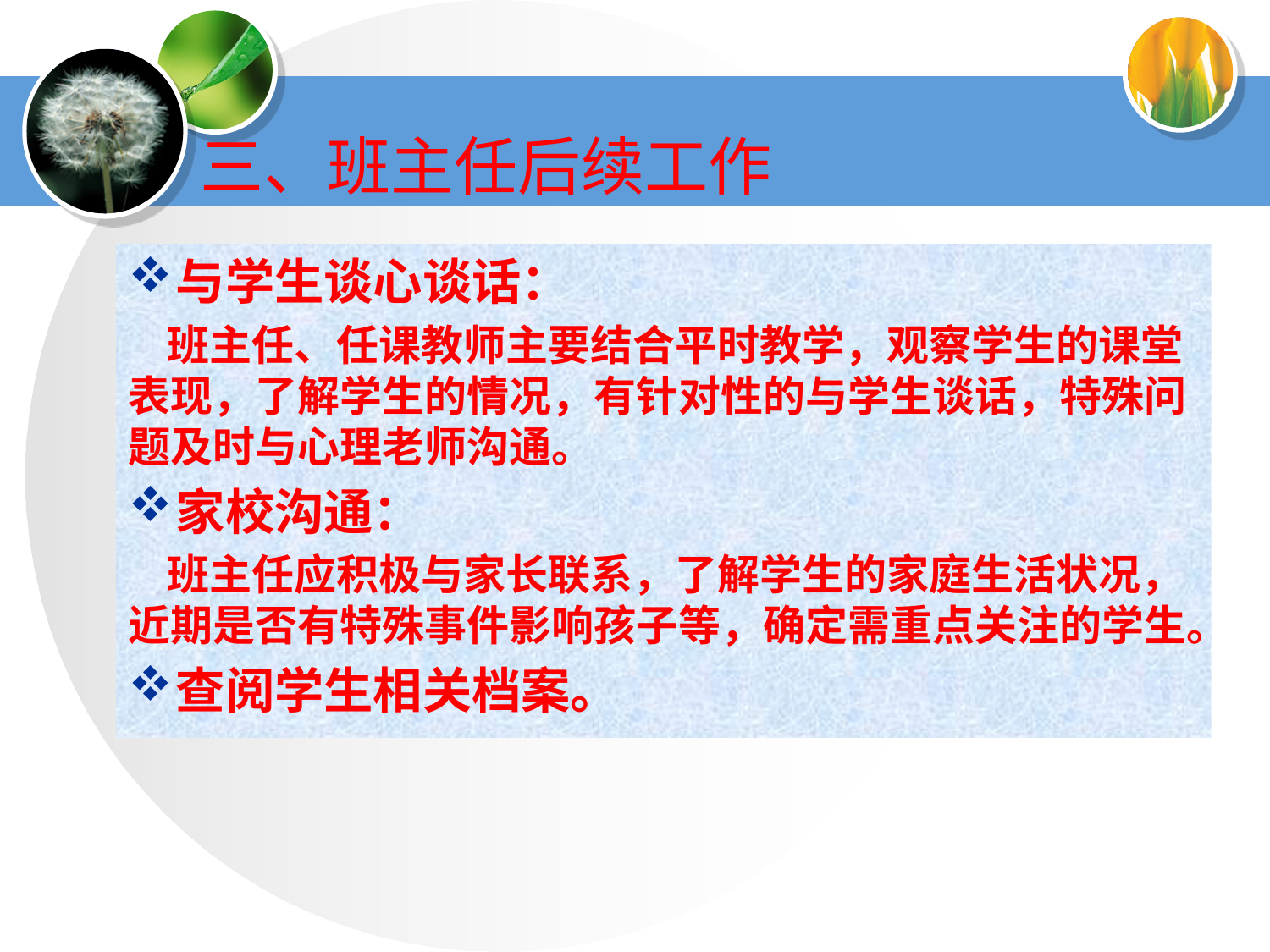

三、班主任后续工作

与学生谈心谈话：
   班主任、任课教师主要结合平时教学，观察学生的课堂表现，了解学生的情况，有针对性的与学生谈话，特殊问题及时与心理老师沟通。
家校沟通：
   班主任应积极与家长联系，了解学生的家庭生活状况，近期是否有特殊事件影响孩子等，确定需重点关注的学生。
查阅学生相关档案。